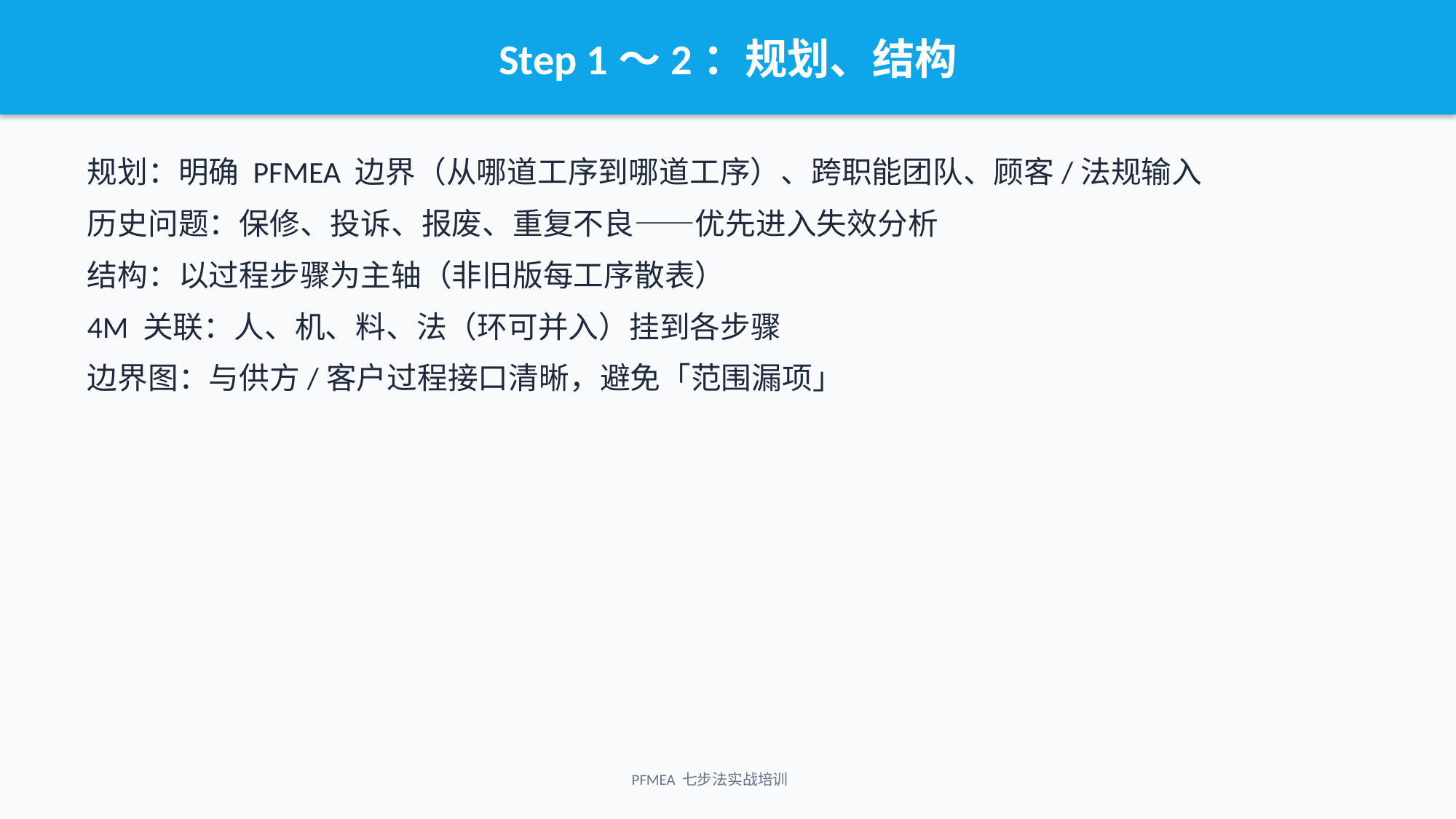

Step 1～2：规划、结构
规划：明确 PFMEA 边界（从哪道工序到哪道工序）、跨职能团队、顾客/法规输入
历史问题：保修、投诉、报废、重复不良——优先进入失效分析
结构：以过程步骤为主轴（非旧版每工序散表）
4M 关联：人、机、料、法（环可并入）挂到各步骤
边界图：与供方/客户过程接口清晰，避免「范围漏项」
PFMEA 七步法实战培训